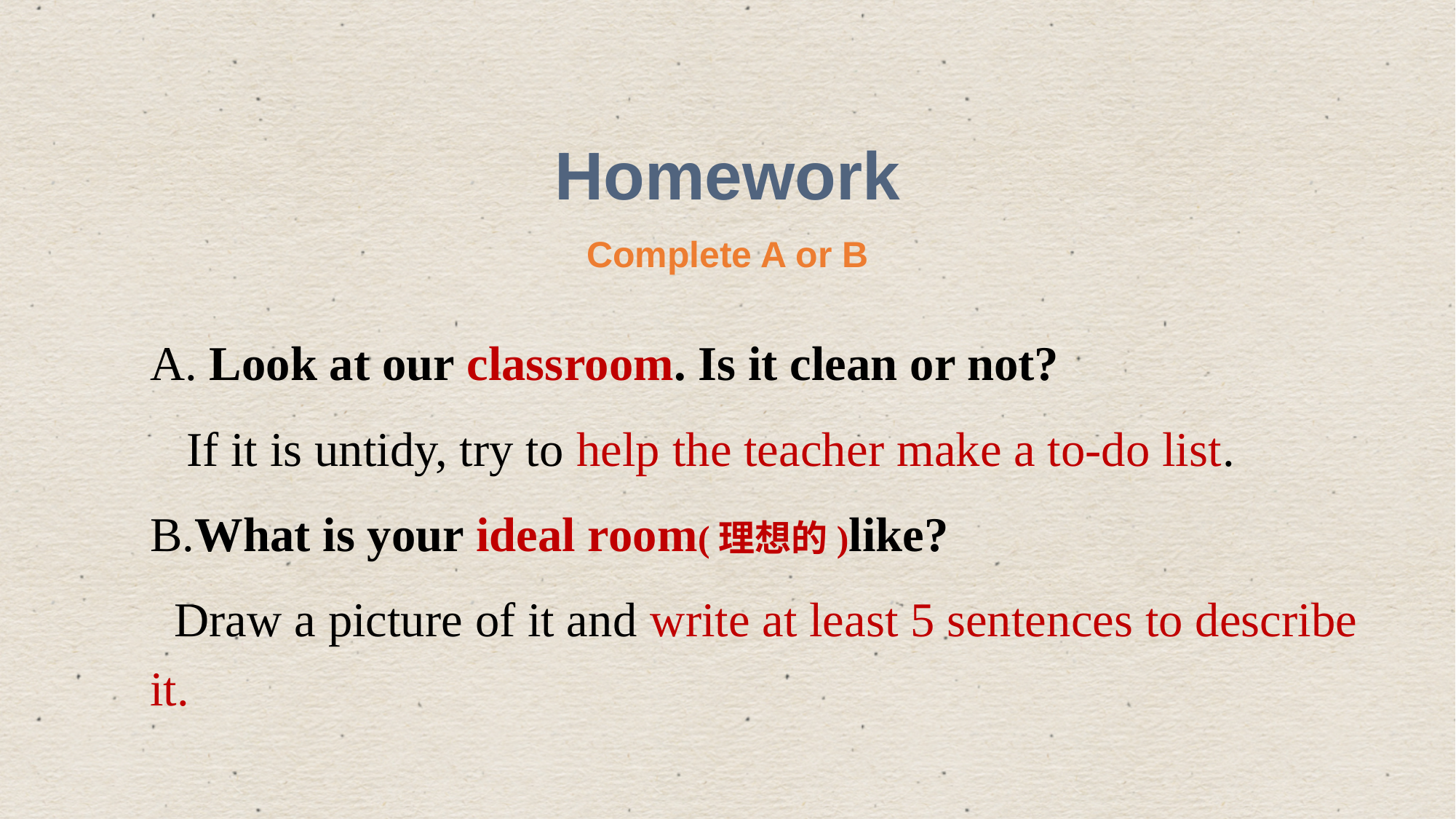

Homework
Complete A or B
A. Look at our classroom. Is it clean or not?
   If it is untidy, try to help the teacher make a to-do list.
B.What is your ideal room(理想的)like?
  Draw a picture of it and write at least 5 sentences to describe it.